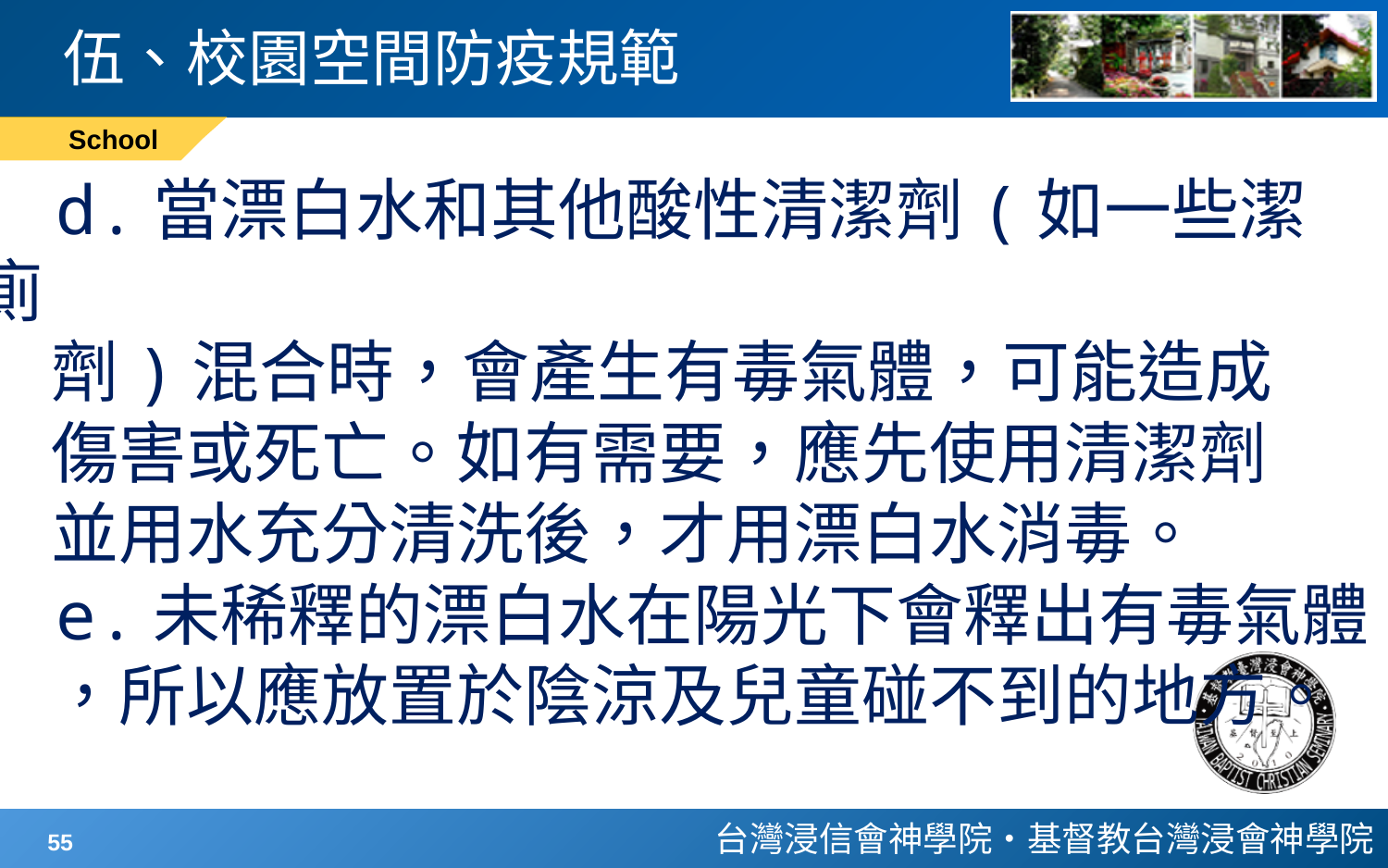

# 伍、校園空間防疫規範
School
  d.當漂白水和其他酸性清潔劑(如一些潔廁
    劑)混合時，會產生有毒氣體，可能造成
    傷害或死亡。如有需要，應先使用清潔劑
    並用水充分清洗後，才用漂白水消毒。
  e.未稀釋的漂白水在陽光下會釋出有毒氣體
    ，所以應放置於陰涼及兒童碰不到的地方。